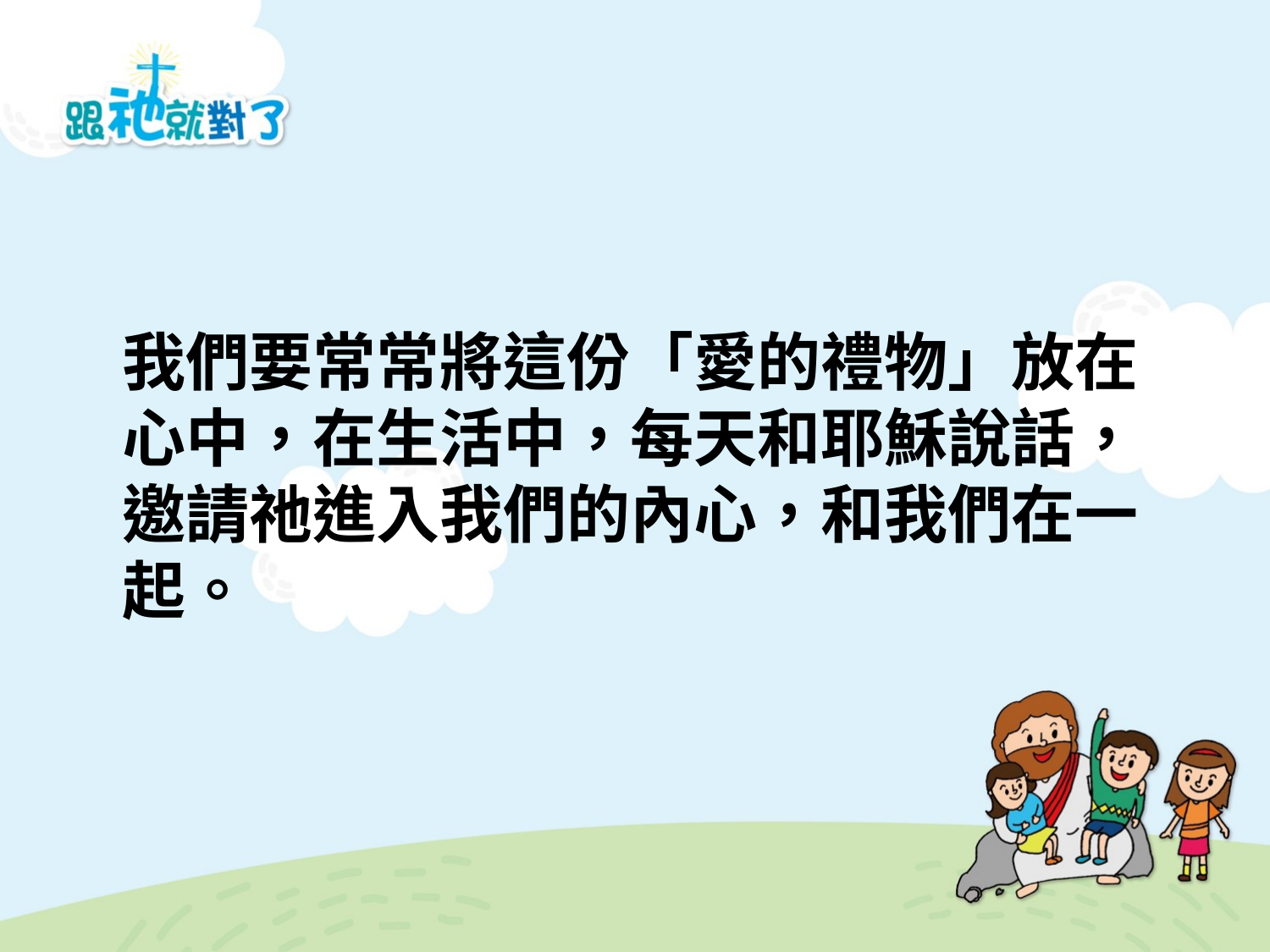

我們要常常將這份「愛的禮物」放在心中，在生活中，每天和耶穌說話，邀請祂進入我們的內心，和我們在一起。